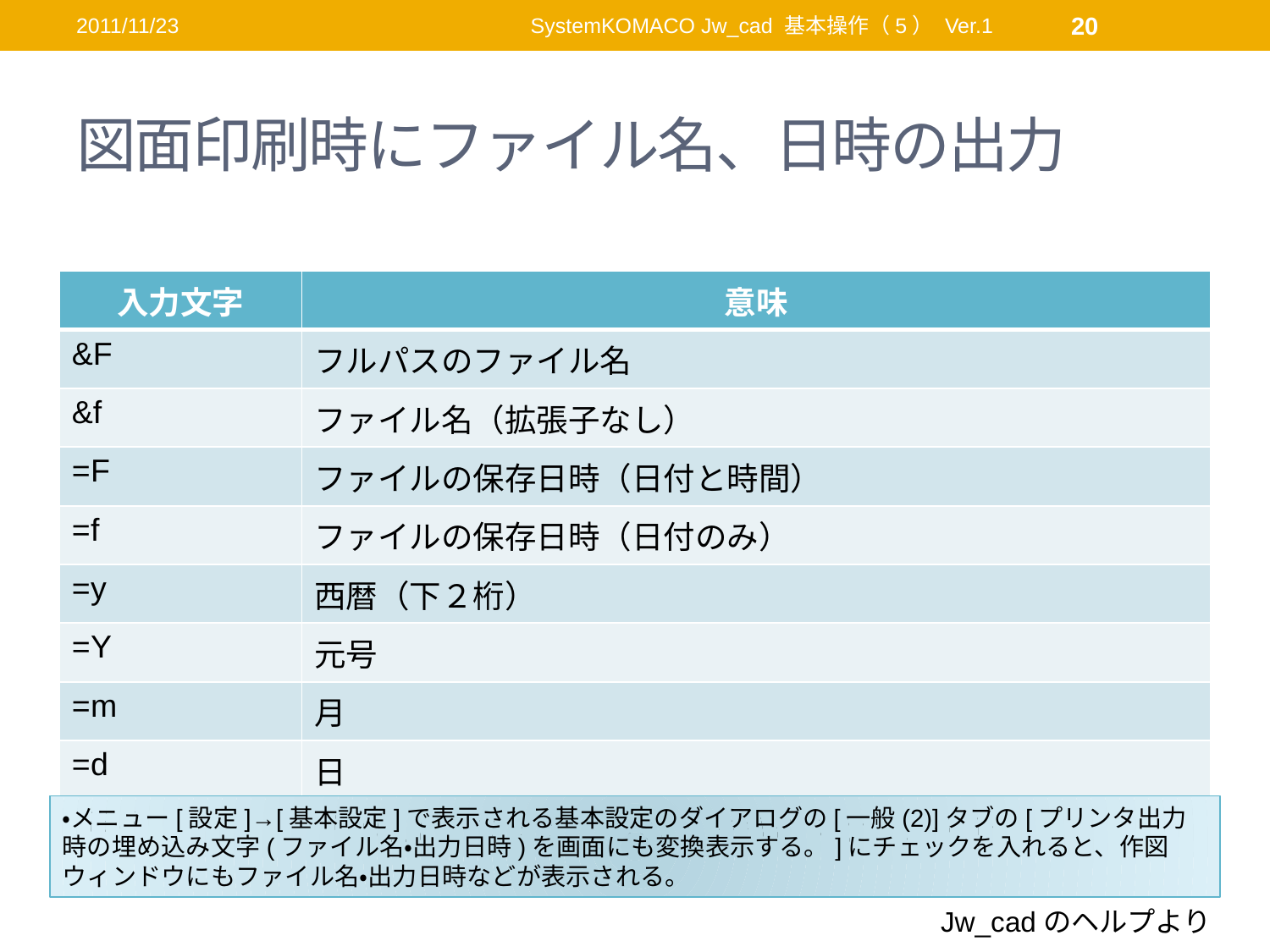

2011/11/23
SystemKOMACO Jw_cad 基本操作（5） Ver.1
20
# 図面印刷時にファイル名、日時の出力
| 入力文字 | 意味 |
| --- | --- |
| &F | フルパスのファイル名 |
| &f | ファイル名（拡張子なし） |
| =F | ファイルの保存日時（日付と時間） |
| =f | ファイルの保存日時（日付のみ） |
| =y | 西暦（下２桁） |
| =Y | 元号 |
| =m | 月 |
| =d | 日 |
| %SS | 「1/200」または「10/1」形式のスケール表示 |
・メニュー[設定]→[基本設定]で表示される基本設定のダイアログの[一般(2)]タブの[プリンタ出力時の埋め込み文字(ファイル名・出力日時)を画面にも変換表示する。]にチェックを入れると、作図ウィンドウにもファイル名・出力日時などが表示される。
Jw_cadのヘルプより